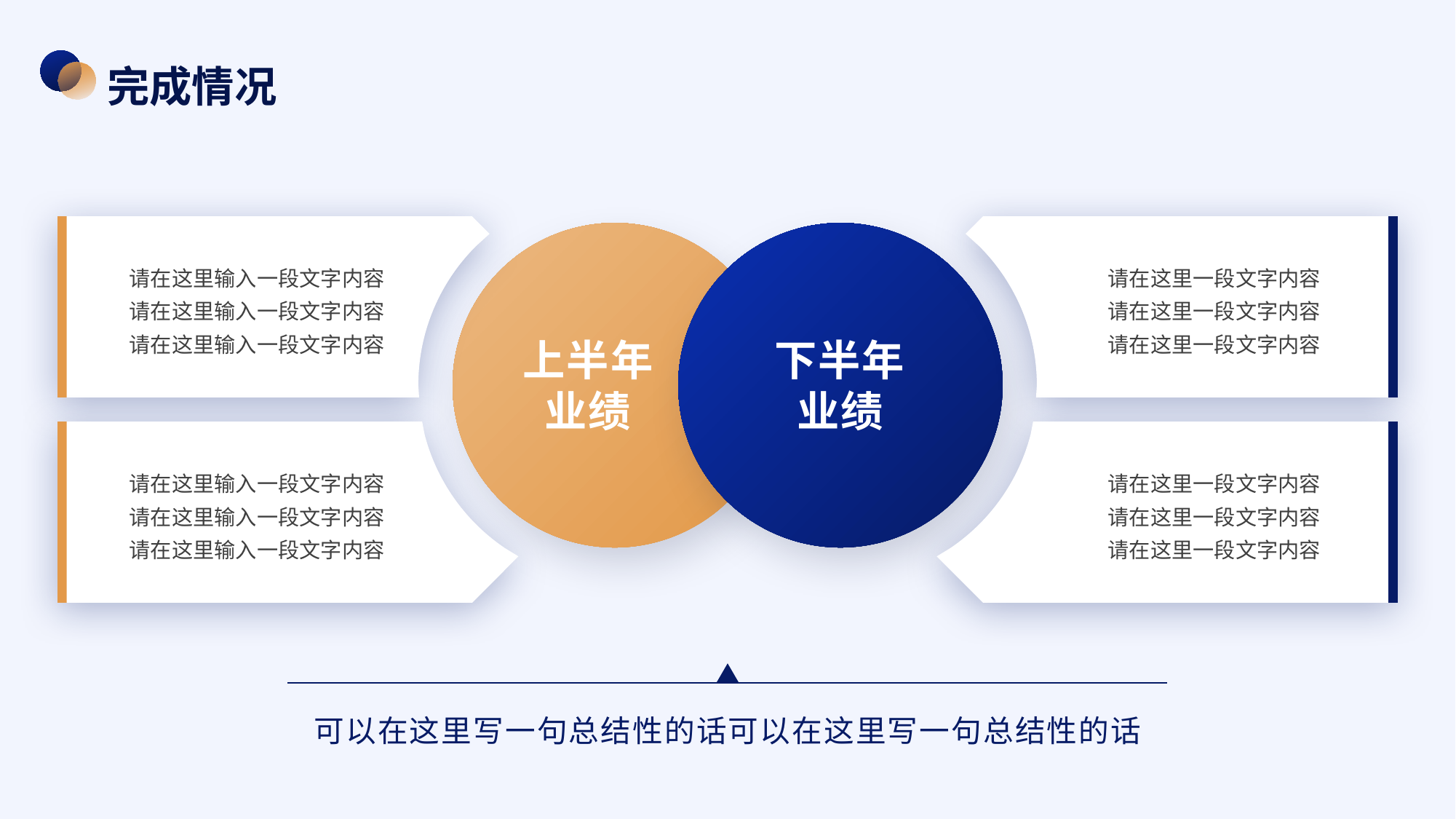

完成情况

请在这里输入一段文字内容
请在这里输入一段文字内容
请在这里输入一段文字内容
请在这里一段文字内容
请在这里一段文字内容
请在这里一段文字内容
上半年
业绩
下半年业绩

请在这里输入一段文字内容
请在这里输入一段文字内容
请在这里输入一段文字内容
请在这里一段文字内容
请在这里一段文字内容
请在这里一段文字内容

可以在这里写一句总结性的话可以在这里写一句总结性的话